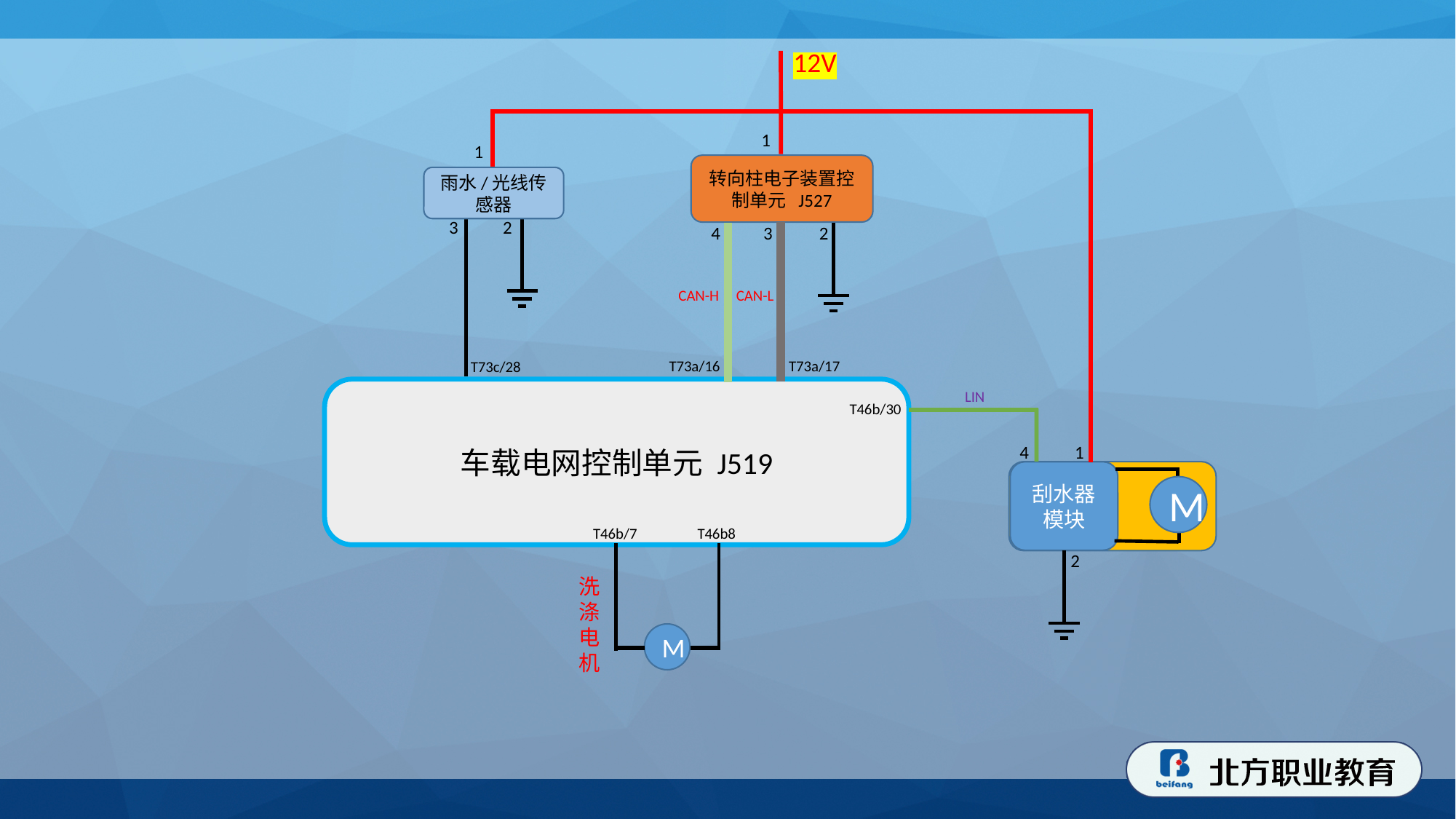

12V
1
1
转向柱电子装置控制单元  J527
雨水/光线传感器
3
2
4
3
2
CAN-H
CAN-L
T73a/16
T73a/17
T73c/28
车载电网控制单元 J519
LIN
T46b/30
4
1

刮水器模块
M
T46b/7
T46b8
2
洗涤电机
M